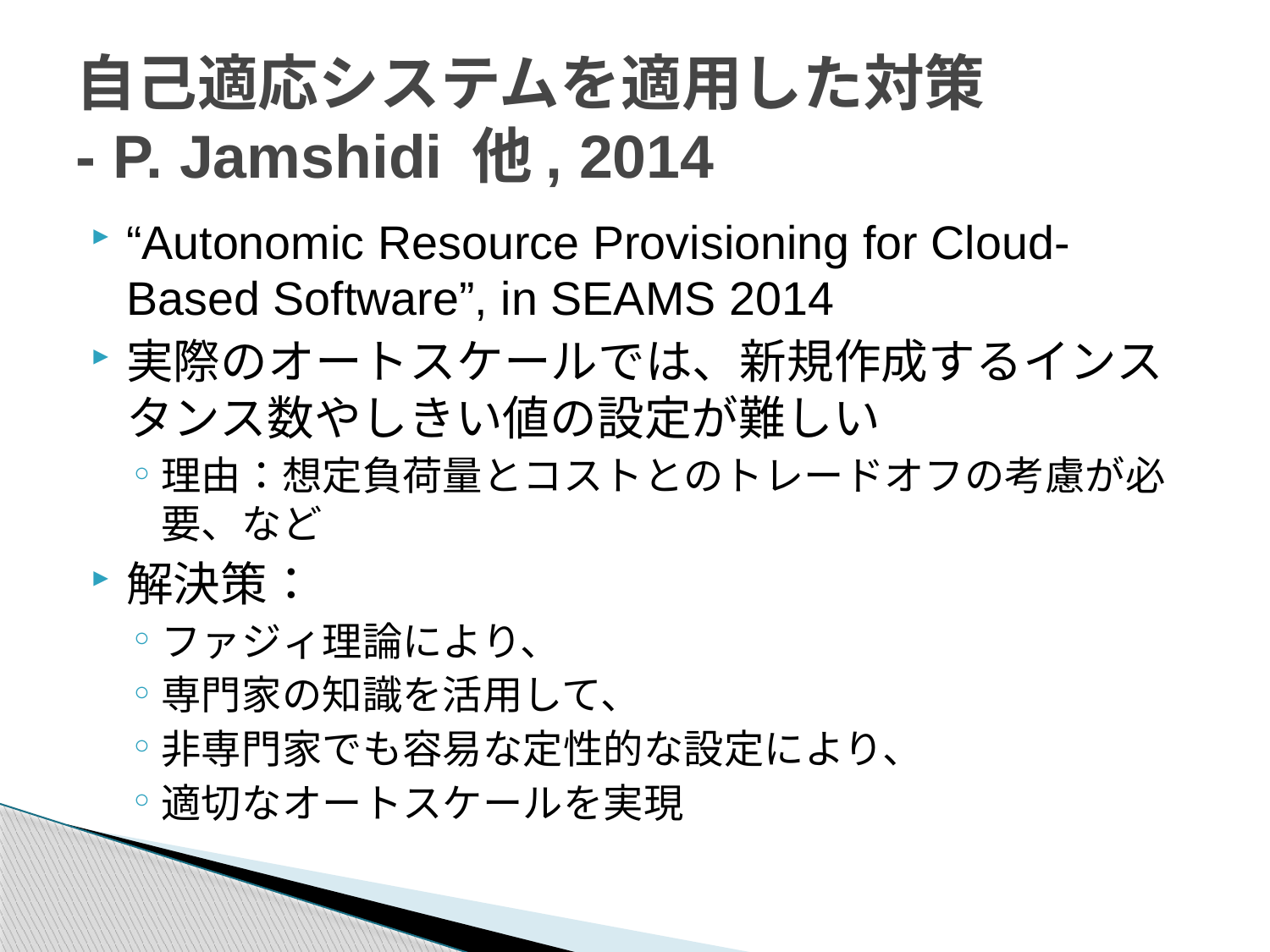

# 自己適応システムを適用した対策 - P. Jamshidi 他, 2014
“Autonomic Resource Provisioning for Cloud-Based Software”, in SEAMS 2014
実際のオートスケールでは、新規作成するインスタンス数やしきい値の設定が難しい
理由：想定負荷量とコストとのトレードオフの考慮が必要、など
解決策：
ファジィ理論により、
専門家の知識を活用して、
非専門家でも容易な定性的な設定により、
適切なオートスケールを実現